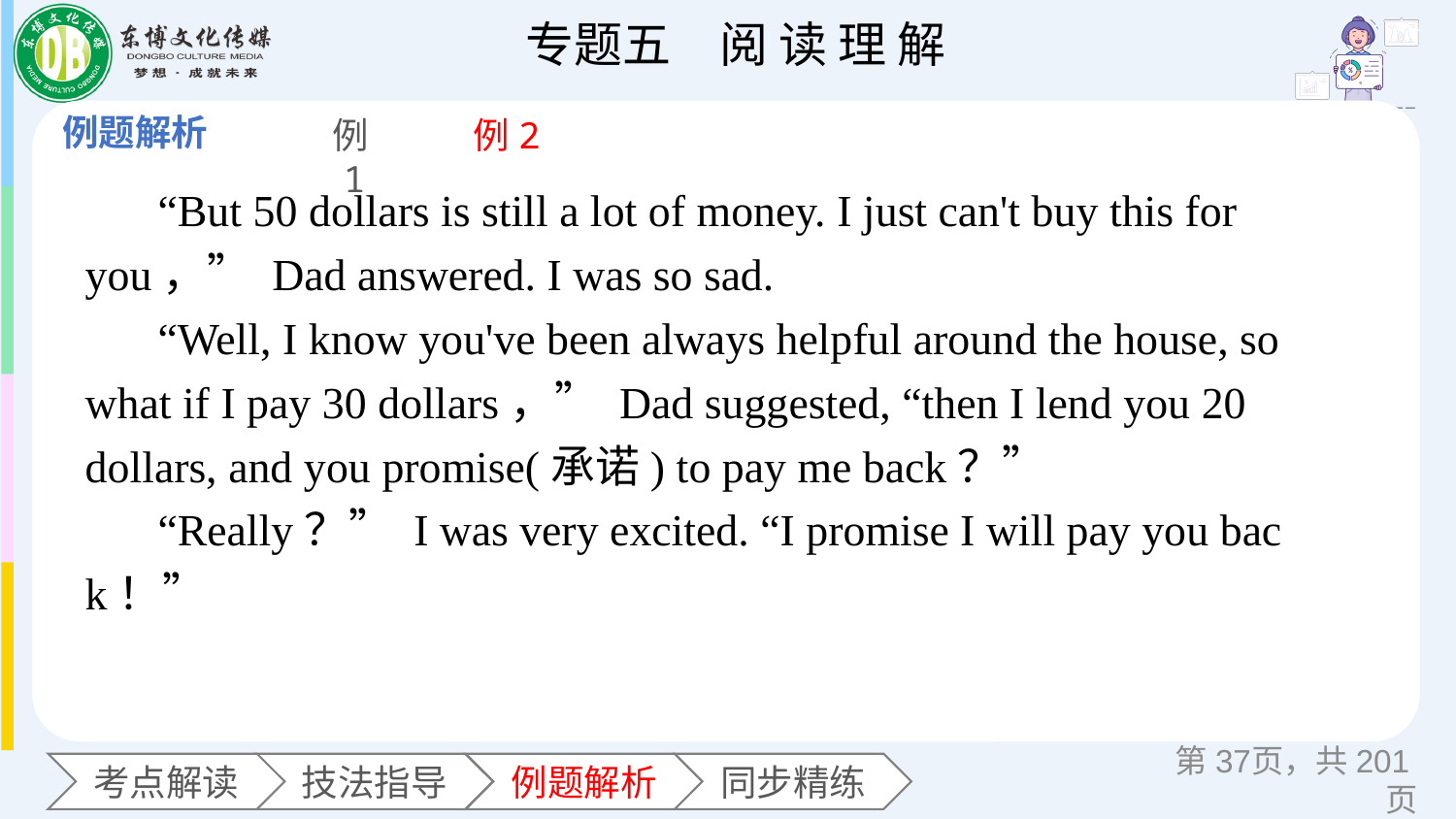

例1
例2
“But 50 dollars is still a lot of money. I just can't buy this for you，” Dad answered. I was so sad.
“Well, I know you've been always helpful around the house, so what if I pay 30 dollars，” Dad suggested, “then I lend you 20 dollars, and you promise(承诺) to pay me back？”
“Really？” I was very excited. “I promise I will pay you back！”
第37页，共201页